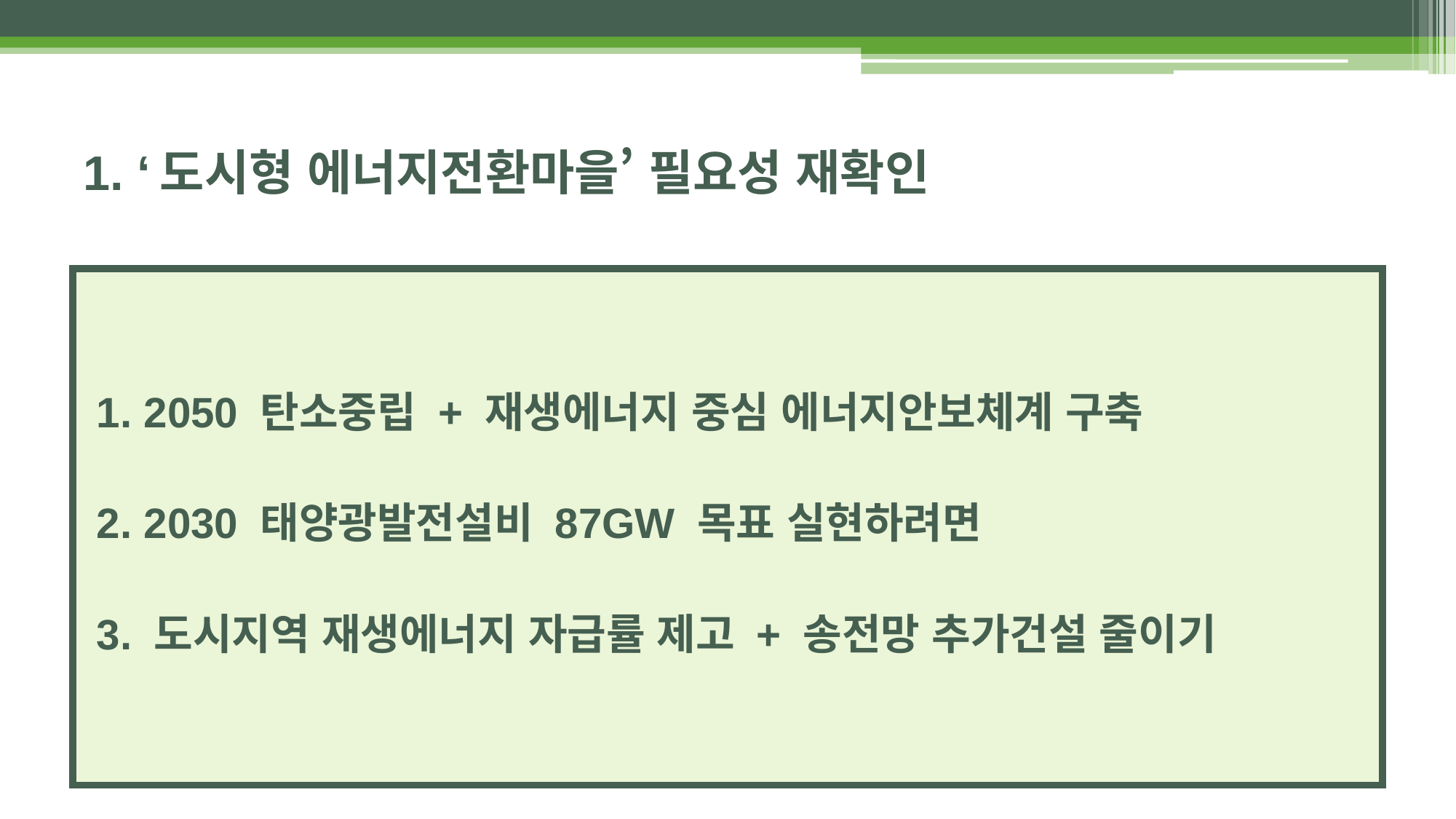

# 1. ‘도시형 에너지전환마을’ 필요성 재확인

1. 2050 탄소중립 + 재생에너지 중심 에너지안보체계 구축

2. 2030 태양광발전설비 87GW 목표 실현하려면

3. 도시지역 재생에너지 자급률 제고 + 송전망 추가건설 줄이기